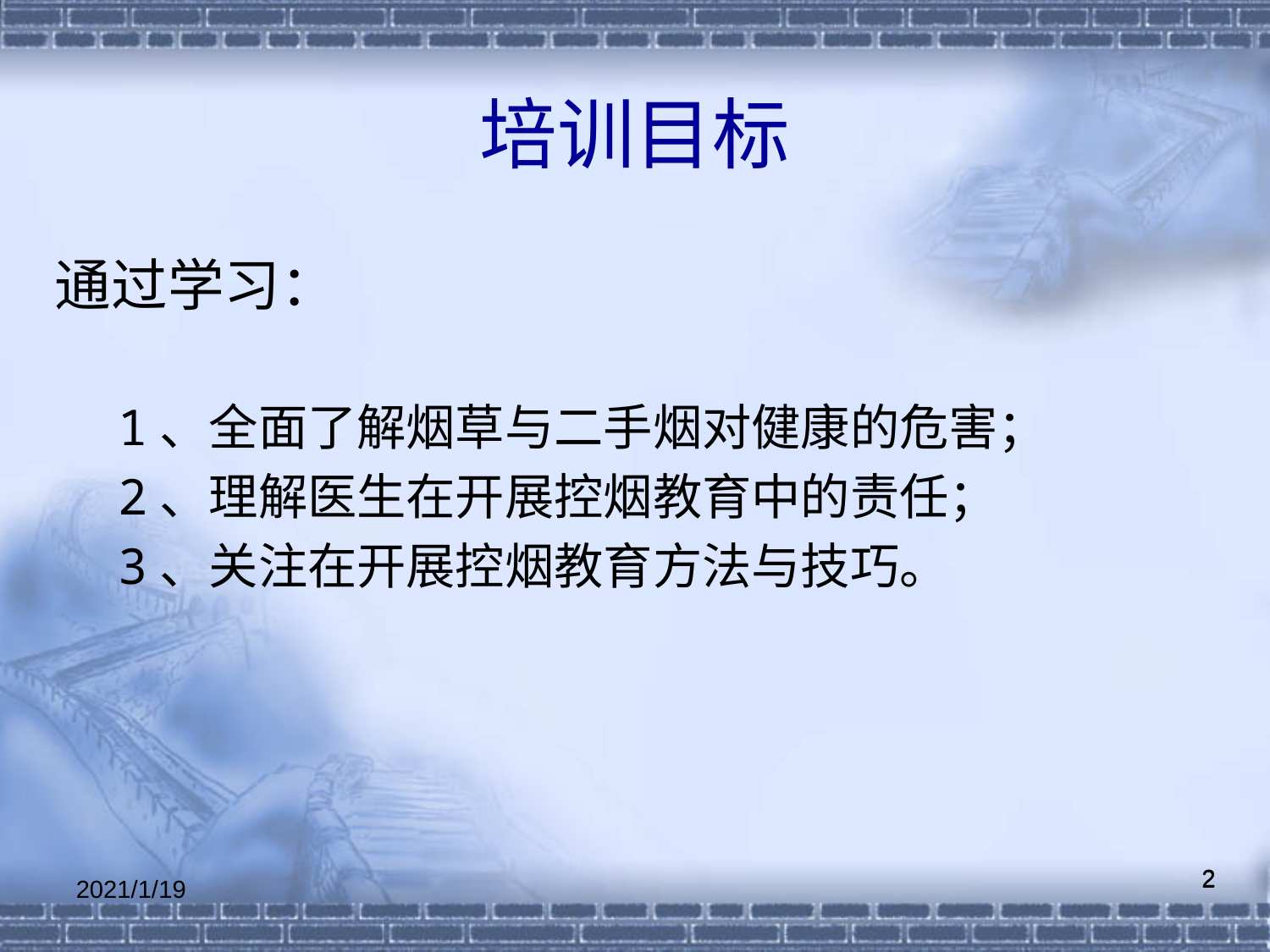

培训目标
通过学习：

1、全面了解烟草与二手烟对健康的危害；
2、理解医生在开展控烟教育中的责任；
3、关注在开展控烟教育方法与技巧。

2
2
2021/1/19